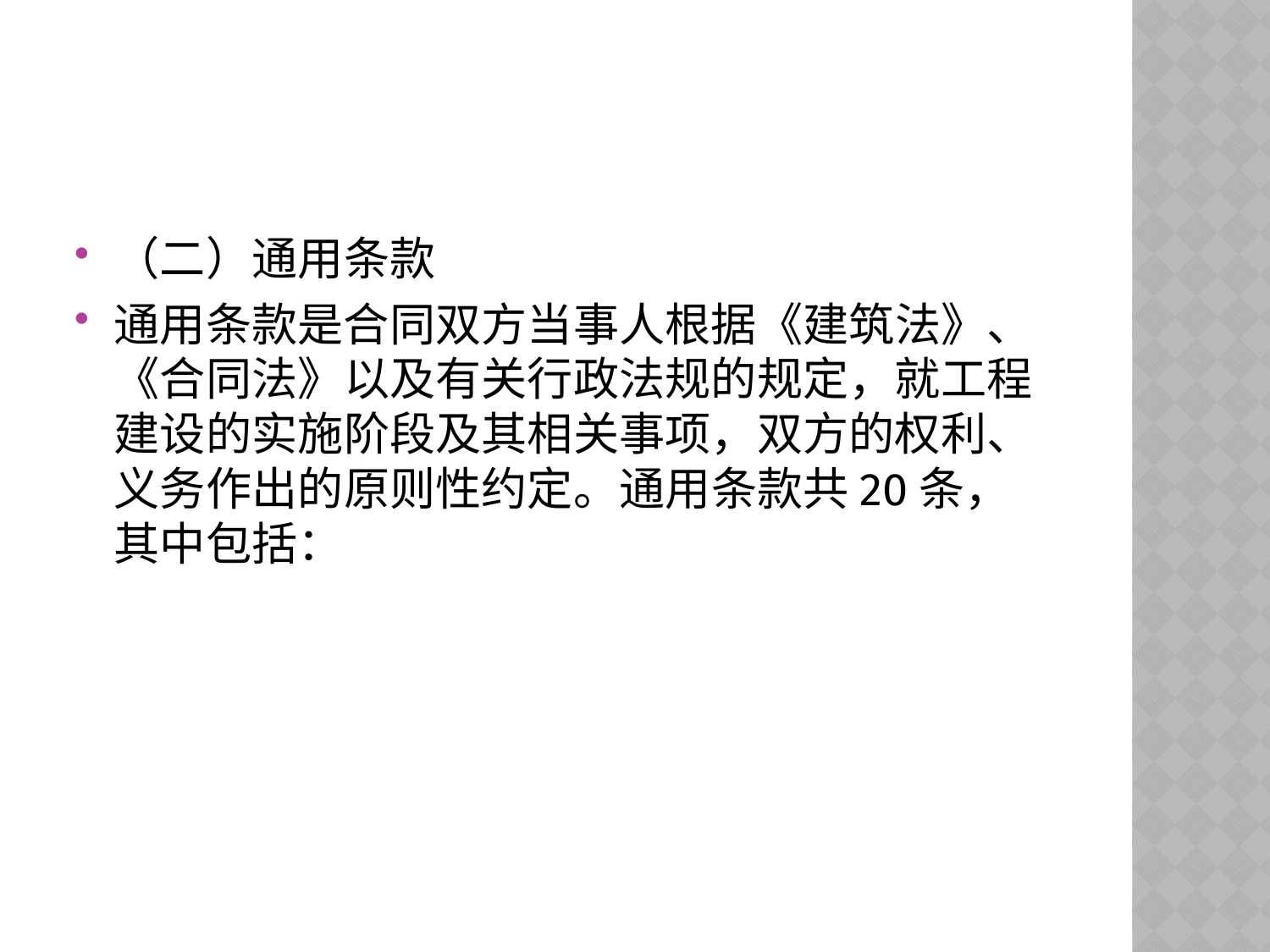

#
（二）通用条款
通用条款是合同双方当事人根据《建筑法》、《合同法》以及有关行政法规的规定，就工程建设的实施阶段及其相关事项，双方的权利、义务作出的原则性约定。通用条款共20条，其中包括：